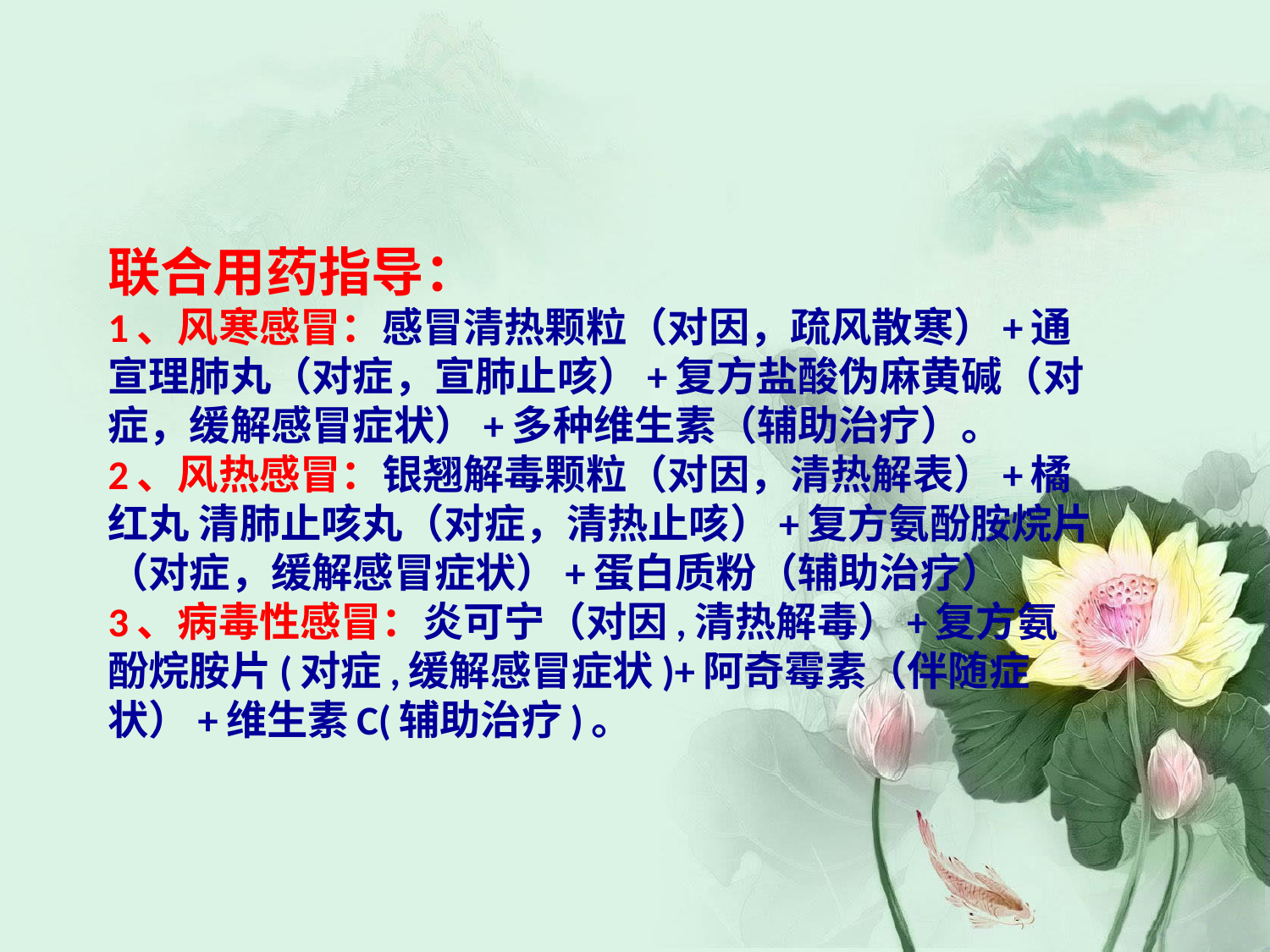

# 联合用药指导： 1、风寒感冒：感冒清热颗粒（对因，疏风散寒）+通宣理肺丸（对症，宣肺止咳）+复方盐酸伪麻黄碱（对症，缓解感冒症状）+多种维生素（辅助治疗）。 2、风热感冒：银翘解毒颗粒（对因，清热解表）+橘红丸 清肺止咳丸（对症，清热止咳）+复方氨酚胺烷片（对症，缓解感冒症状）+蛋白质粉（辅助治疗） 3、病毒性感冒：炎可宁（对因,清热解毒）+复方氨酚烷胺片(对症,缓解感冒症状)+阿奇霉素（伴随症状）+维生素C(辅助治疗)。